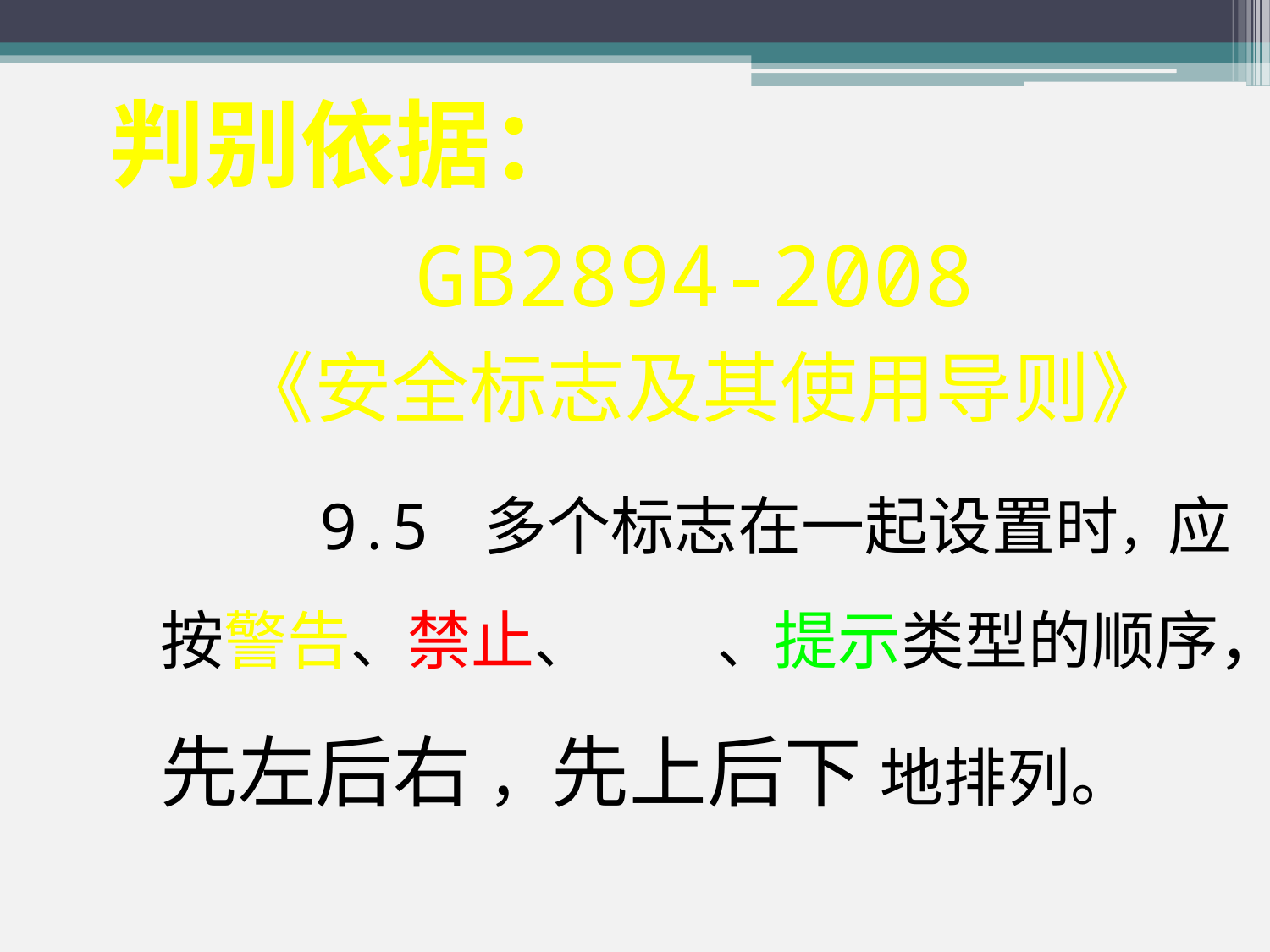

判别依据：
 GB2894-2008
 《安全标志及其使用导则》
      9.5 多个标志在一起设置时，应按警告、禁止、指令、提示类型的顺序，先左后右 ，先上后下 地排列。